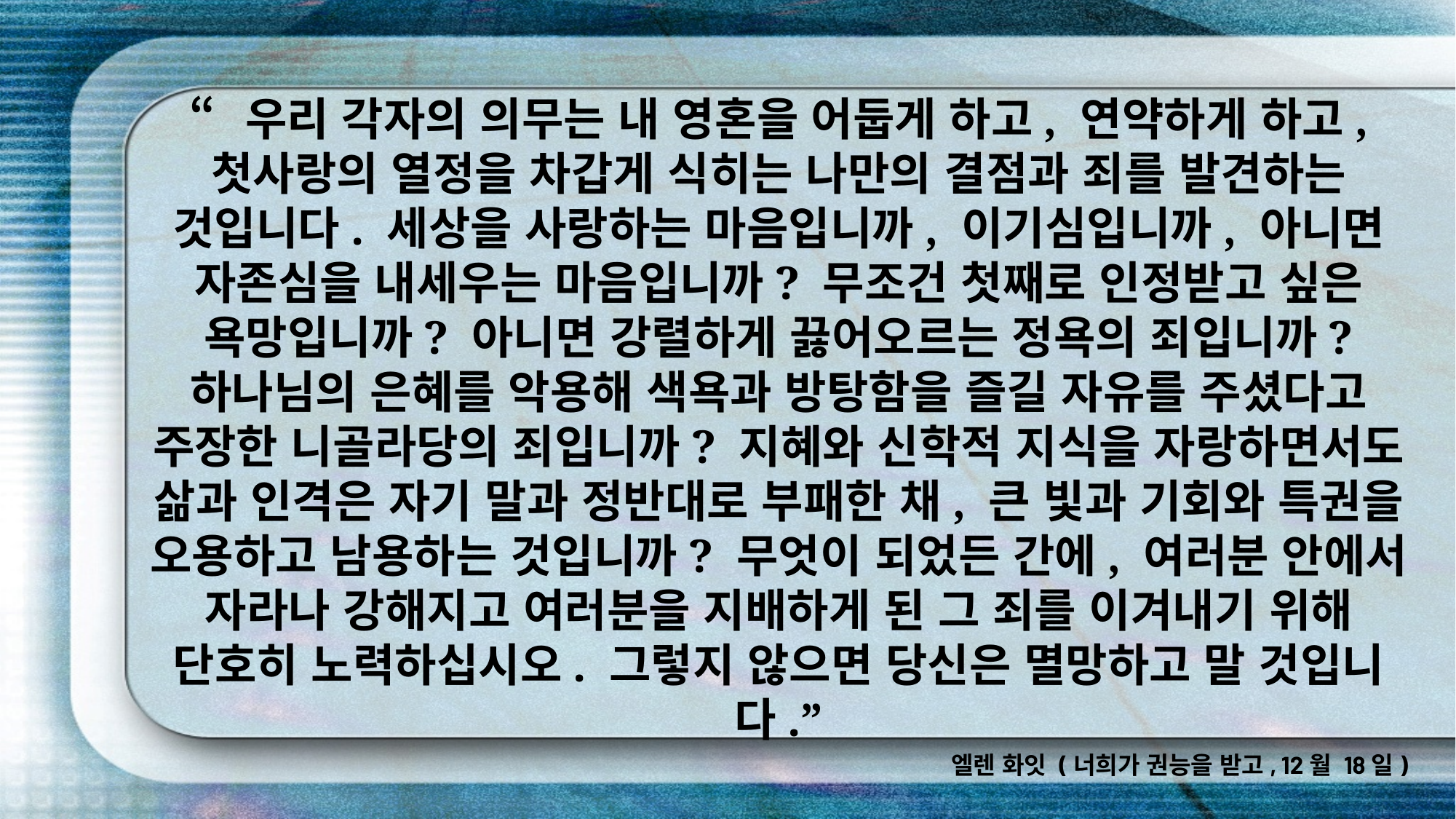

“우리 각자의 의무는 내 영혼을 어둡게 하고, 연약하게 하고, 첫사랑의 열정을 차갑게 식히는 나만의 결점과 죄를 발견하는 것입니다. 세상을 사랑하는 마음입니까, 이기심입니까, 아니면 자존심을 내세우는 마음입니까? 무조건 첫째로 인정받고 싶은 욕망입니까? 아니면 강렬하게 끓어오르는 정욕의 죄입니까? 하나님의 은혜를 악용해 색욕과 방탕함을 즐길 자유를 주셨다고 주장한 니골라당의 죄입니까? 지혜와 신학적 지식을 자랑하면서도 삶과 인격은 자기 말과 정반대로 부패한 채, 큰 빛과 기회와 특권을 오용하고 남용하는 것입니까? 무엇이 되었든 간에, 여러분 안에서 자라나 강해지고 여러분을 지배하게 된 그 죄를 이겨내기 위해 단호히 노력하십시오. 그렇지 않으면 당신은 멸망하고 말 것입니다.”
엘렌 화잇 (너희가 권능을 받고, 12월 18일)